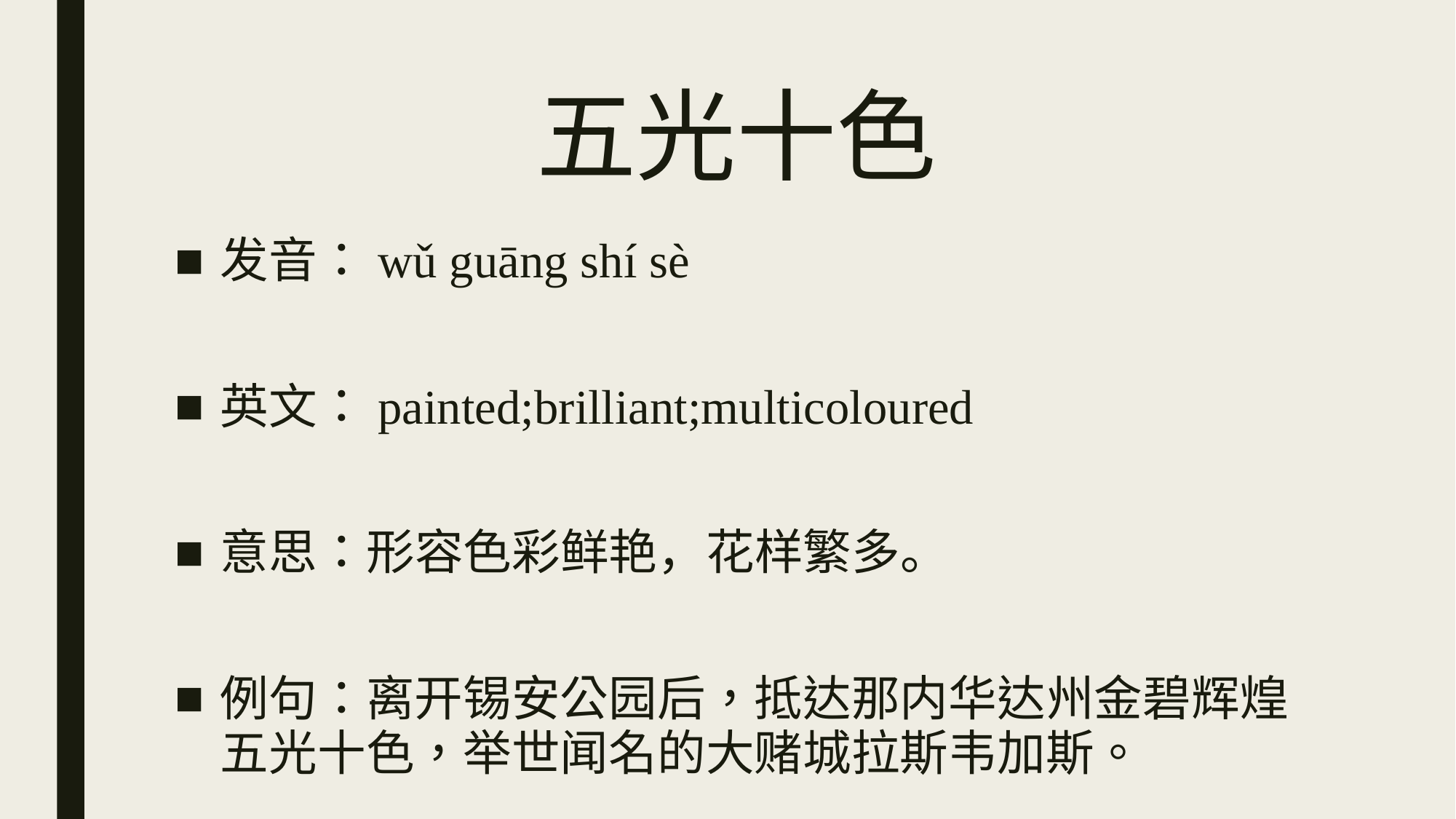

# 五光十色
发音：wǔ guāng shí sè

英文：painted;brilliant;multicoloured

意思：形容色彩鲜艳，花样繁多。

例句：离开锡安公园后，抵达那内华达州金碧辉煌五光十色，举世闻名的大赌城拉斯韦加斯。